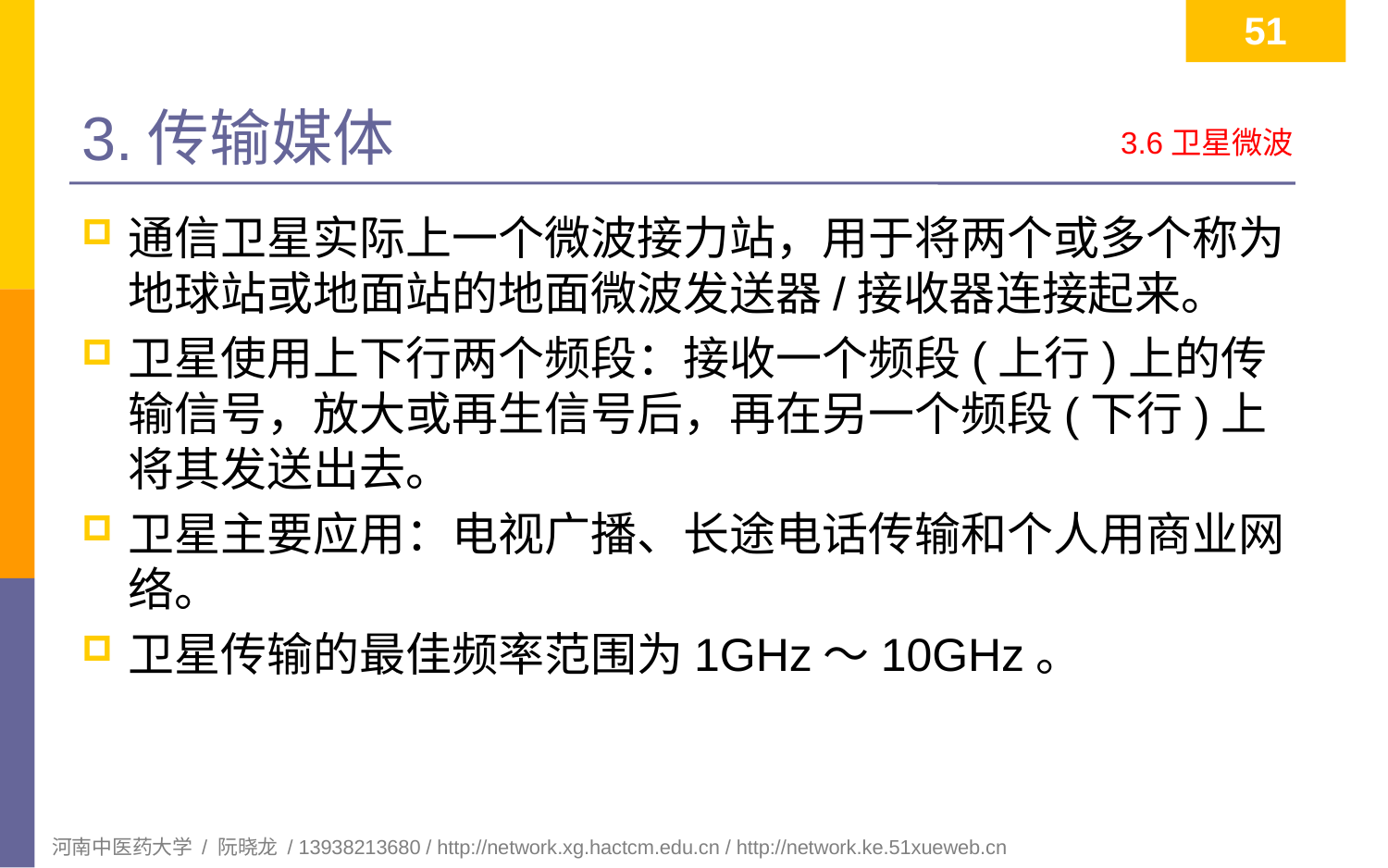

51
# 3.传输媒体
3.6卫星微波
通信卫星实际上一个微波接力站，用于将两个或多个称为地球站或地面站的地面微波发送器/接收器连接起来。
卫星使用上下行两个频段：接收一个频段(上行)上的传输信号，放大或再生信号后，再在另一个频段(下行)上将其发送出去。
卫星主要应用：电视广播、长途电话传输和个人用商业网络。
卫星传输的最佳频率范围为1GHz～10GHz。